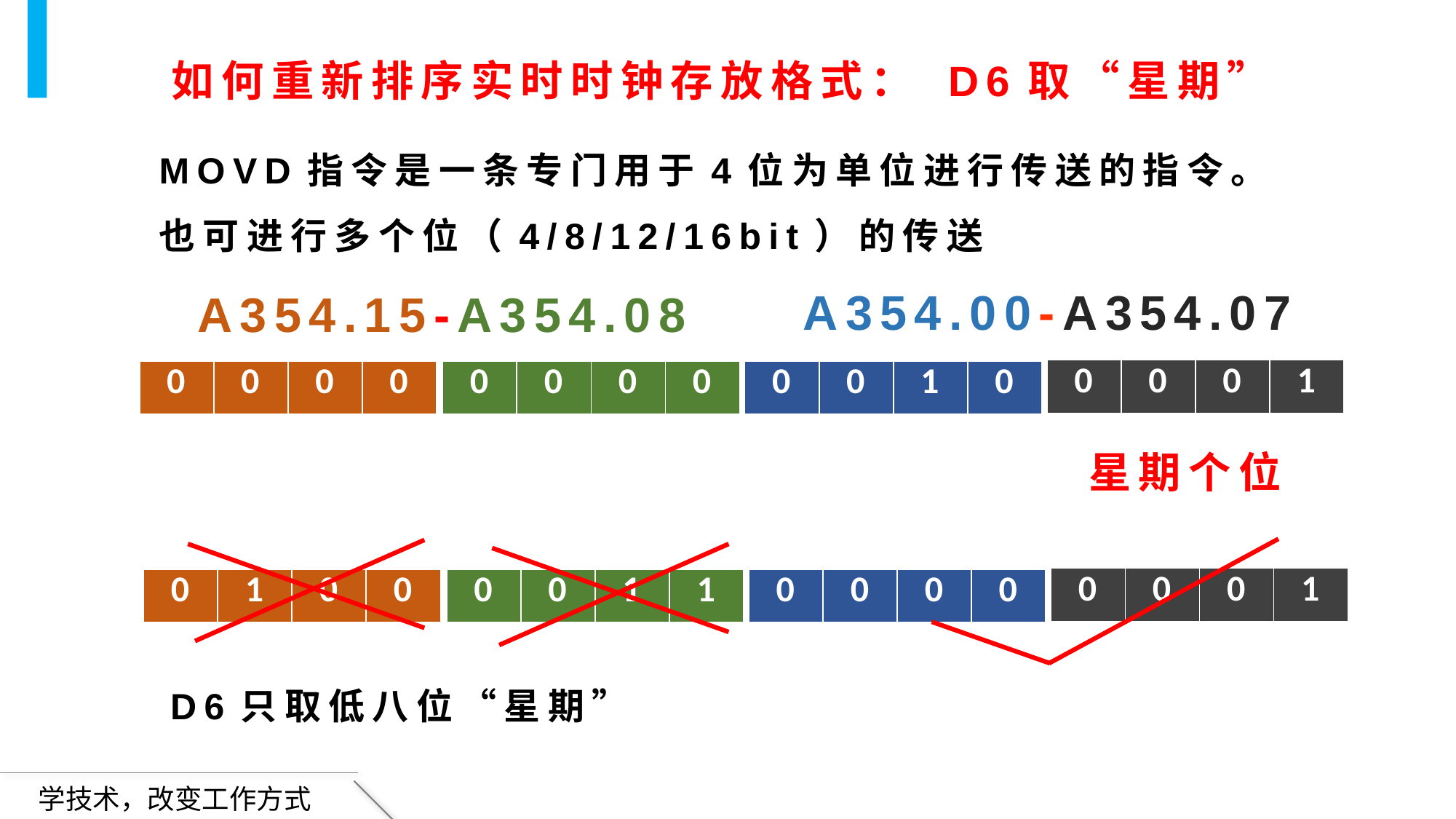

如何重新排序实时时钟存放格式： D6取“星期”
MOVD指令是一条专门用于4位为单位进行传送的指令。
也可进行多个位（4/8/12/16bit）的传送
A354.00-A354.07
A354.15-A354.08
| 0 | 0 | 0 | 1 |
| --- | --- | --- | --- |
| 0 | 0 | 0 | 0 |
| --- | --- | --- | --- |
| 0 | 0 | 0 | 0 |
| --- | --- | --- | --- |
| 0 | 0 | 1 | 0 |
| --- | --- | --- | --- |
星期个位
| 0 | 0 | 0 | 1 |
| --- | --- | --- | --- |
| 0 | 1 | 0 | 0 |
| --- | --- | --- | --- |
| 0 | 0 | 1 | 1 |
| --- | --- | --- | --- |
| 0 | 0 | 0 | 0 |
| --- | --- | --- | --- |
D6只取低八位“星期”